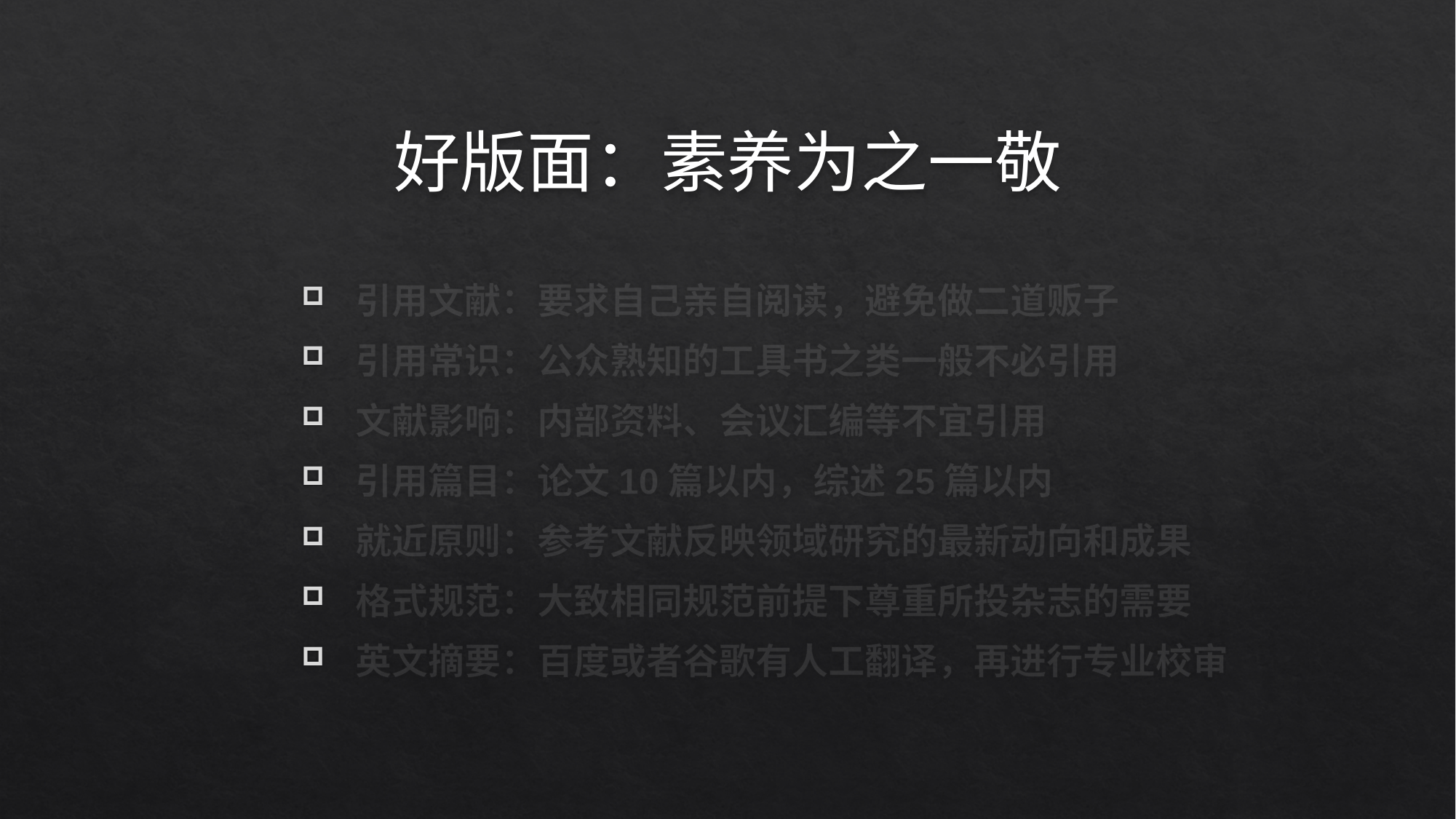

好版面：素养为之一敬
 引用文献：要求自己亲自阅读，避免做二道贩子
 引用常识：公众熟知的工具书之类一般不必引用
 文献影响：内部资料、会议汇编等不宜引用
 引用篇目：论文10篇以内，综述25篇以内
 就近原则：参考文献反映领域研究的最新动向和成果
 格式规范：大致相同规范前提下尊重所投杂志的需要
 英文摘要：百度或者谷歌有人工翻译，再进行专业校审